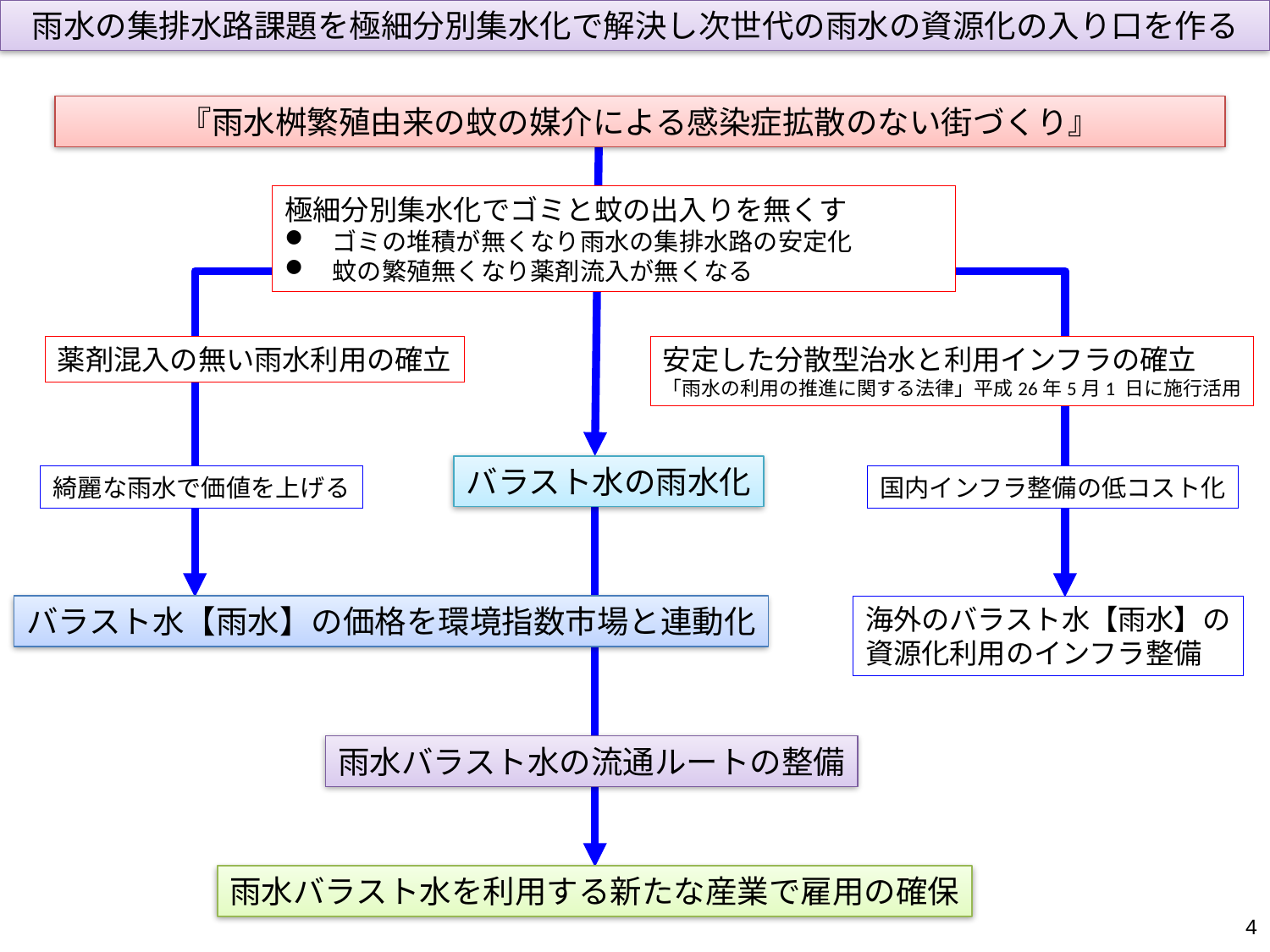

雨水の集排水路課題を極細分別集水化で解決し次世代の雨水の資源化の入り口を作る

『雨水桝繁殖由来の蚊の媒介による感染症拡散のない街づくり』
極細分別集水化でゴミと蚊の出入りを無くす
ゴミの堆積が無くなり雨水の集排水路の安定化
蚊の繁殖無くなり薬剤流入が無くなる
安定した分散型治水と利用インフラの確立
「雨水の利用の推進に関する法律」平成26年5月1 日に施行活用
バラスト水の雨水化
綺麗な雨水で価値を上げる
国内インフラ整備の低コスト化
バラスト水【雨水】の価格を環境指数市場と連動化
海外のバラスト水【雨水】の
資源化利用のインフラ整備
雨水バラスト水の流通ルートの整備
雨水バラスト水を利用する新たな産業で雇用の確保
薬剤混入の無い雨水利用の確立
4